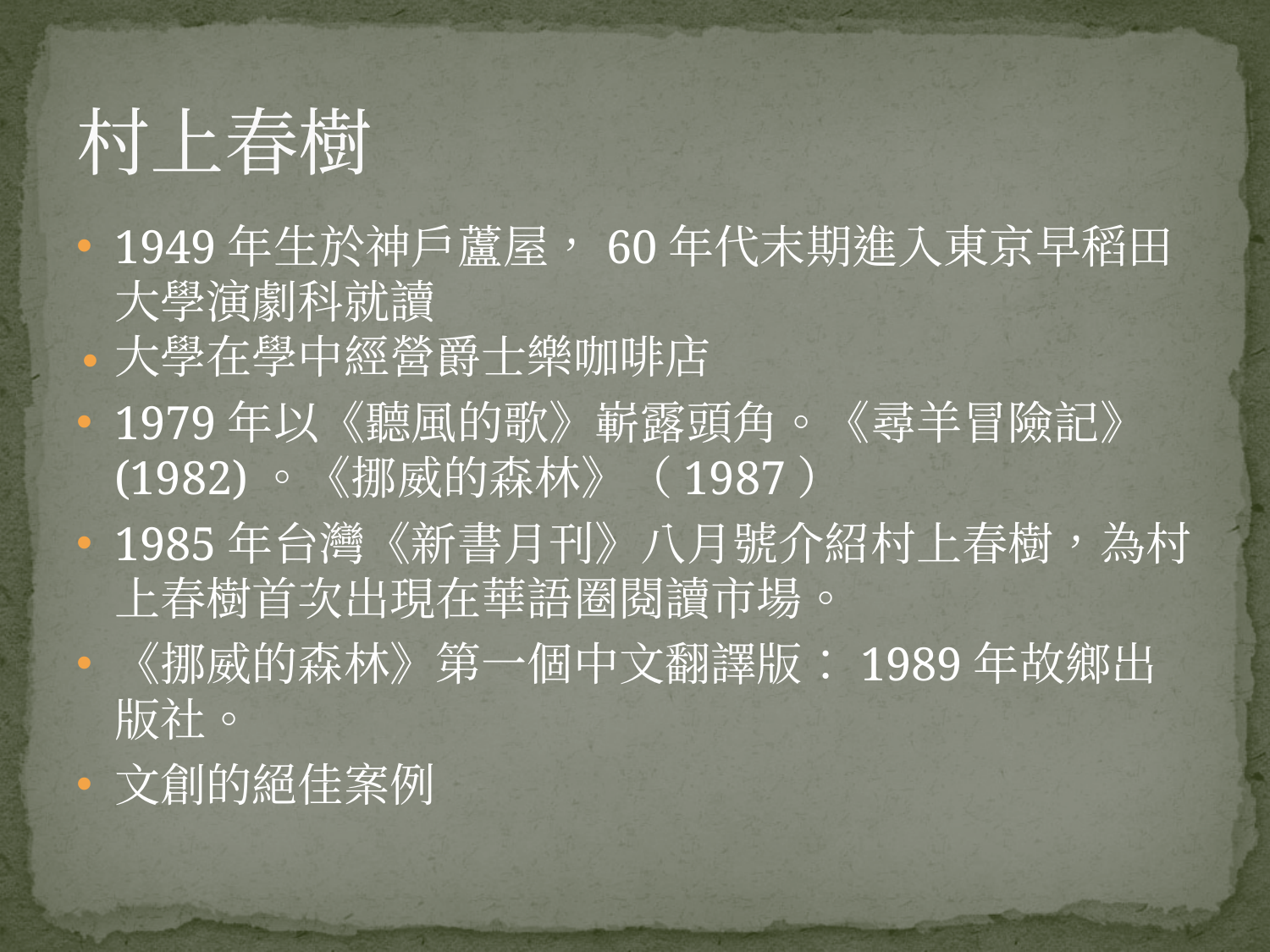

# 村上春樹
1949年生於神戶蘆屋，60年代末期進入東京早稻田大學演劇科就讀
大學在學中經營爵士樂咖啡店
1979年以《聽風的歌》嶄露頭角。《尋羊冒險記》(1982)。《挪威的森林》（1987）
1985年台灣《新書月刊》八月號介紹村上春樹，為村上春樹首次出現在華語圈閱讀市場。
《挪威的森林》第一個中文翻譯版：1989年故鄉出版社。
文創的絕佳案例